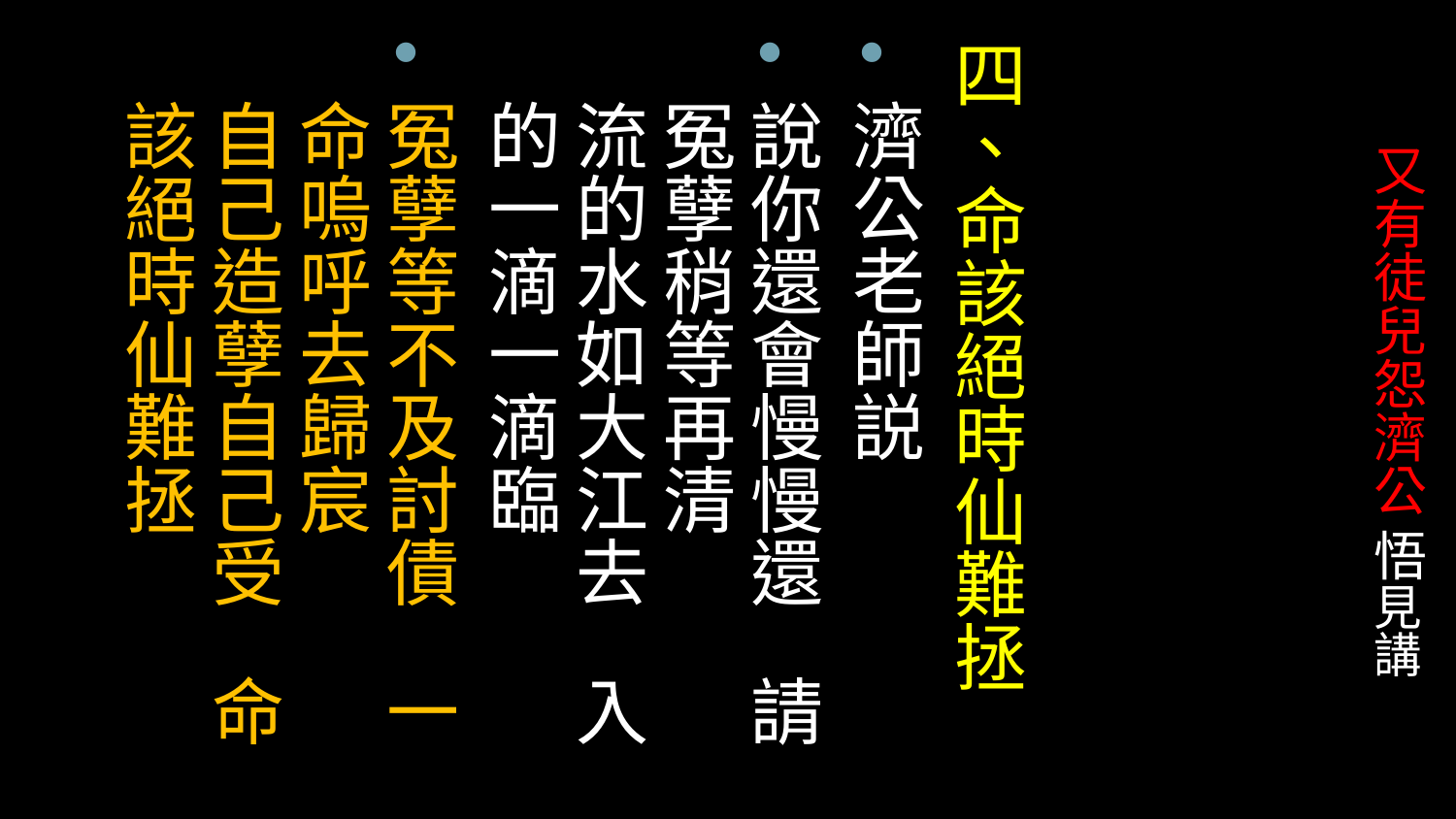

四、命該絕時仙難拯
濟公老師説
說你還會慢慢還    請冤孽稍等再清
流的水如大江去    入的一滴一滴臨
冤孽等不及討債    一命嗚呼去歸宸
自己造孽自己受    命該絕時仙難拯

# 又有徒兒怨濟公 悟見講